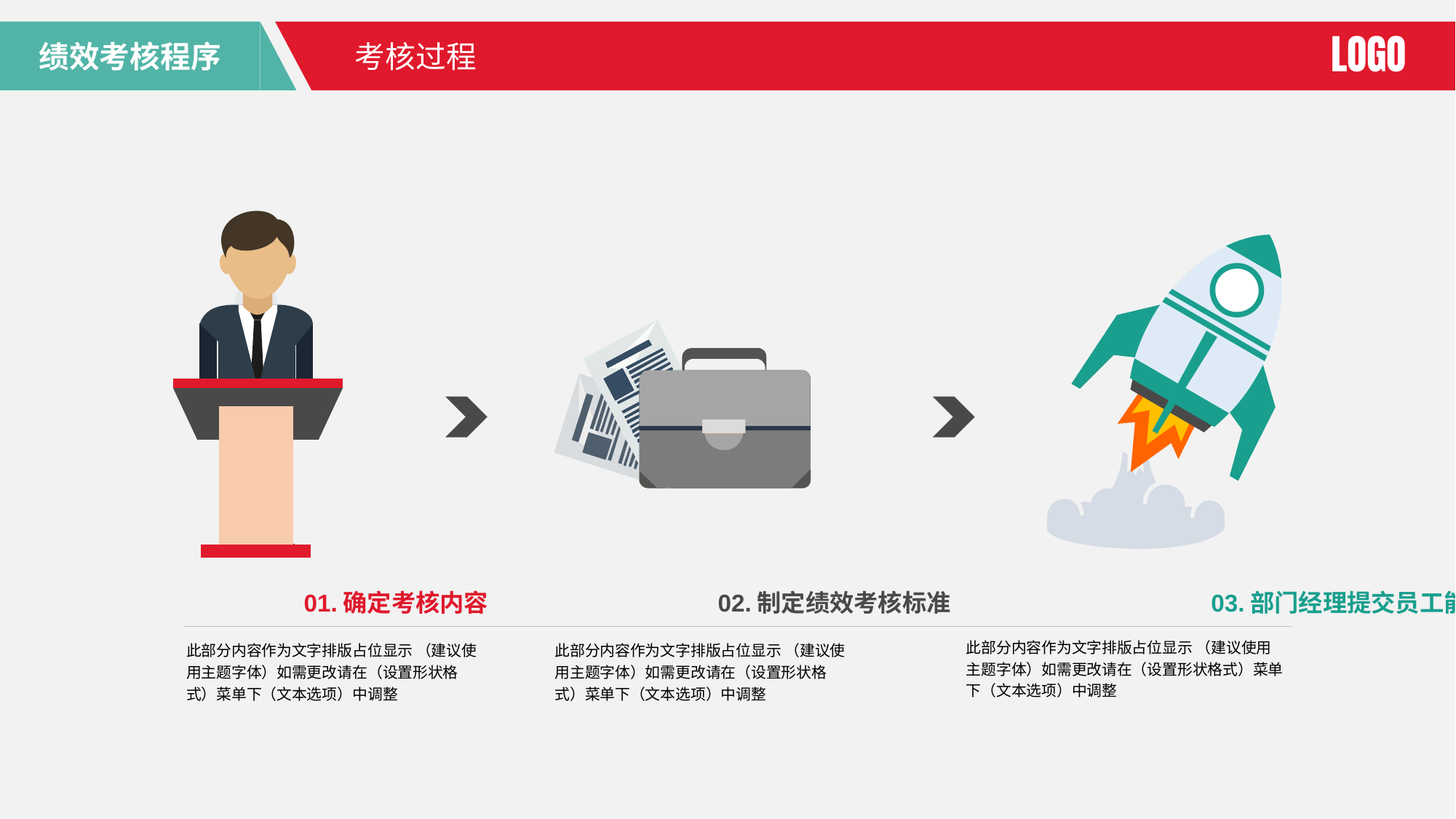

绩效考核程序

LOGO
考核过程

03.部门经理提交员工能力报告

02.制定绩效考核标准

01.确定考核内容

此部分内容作为文字排版占位显示 （建议使用主题字体）如需更改请在（设置形状格式）菜单下（文本选项）中调整
此部分内容作为文字排版占位显示 （建议使用主题字体）如需更改请在（设置形状格式）菜单下（文本选项）中调整
此部分内容作为文字排版占位显示 （建议使用主题字体）如需更改请在（设置形状格式）菜单下（文本选项）中调整